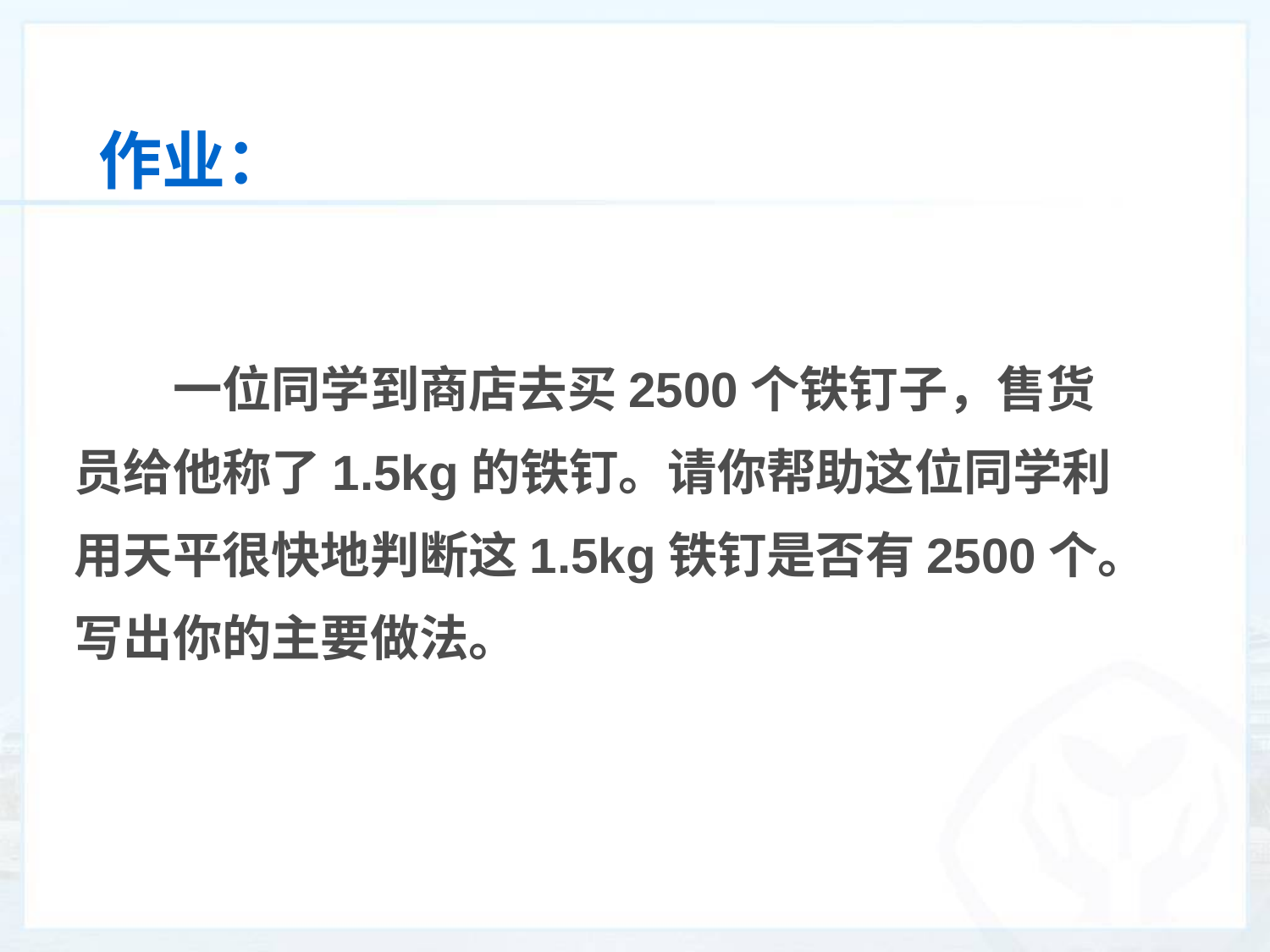

作业：
　　一位同学到商店去买2500个铁钉子，售货员给他称了1.5kg的铁钉。请你帮助这位同学利用天平很快地判断这1.5kg铁钉是否有2500个。写出你的主要做法。